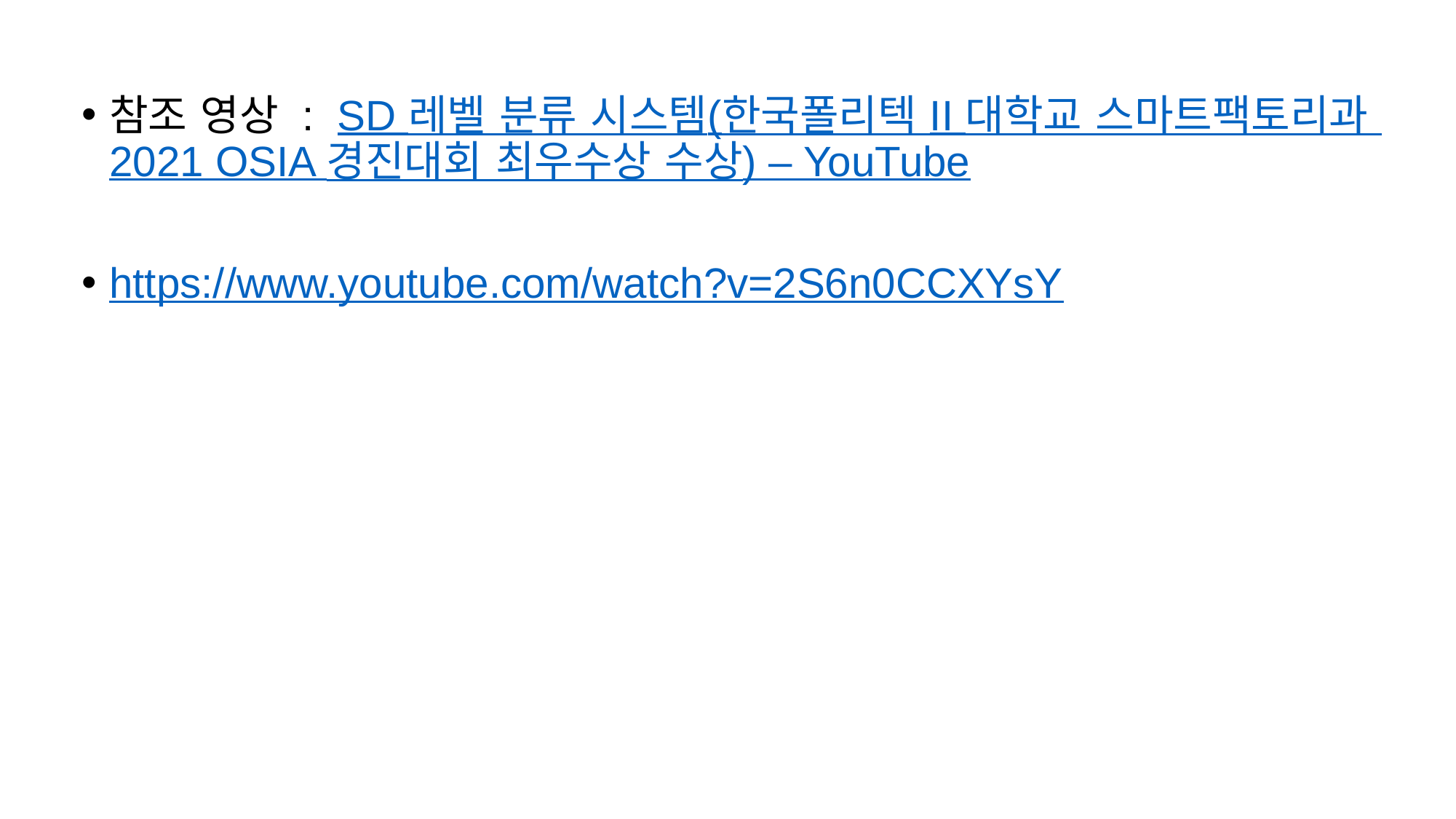

# 참조 영상 :  SD 레벨 분류 시스템(한국폴리텍 II 대학교 스마트팩토리과 2021 OSIA 경진대회 최우수상 수상) – YouTube

https://www.youtube.com/watch?v=2S6n0CCXYsY